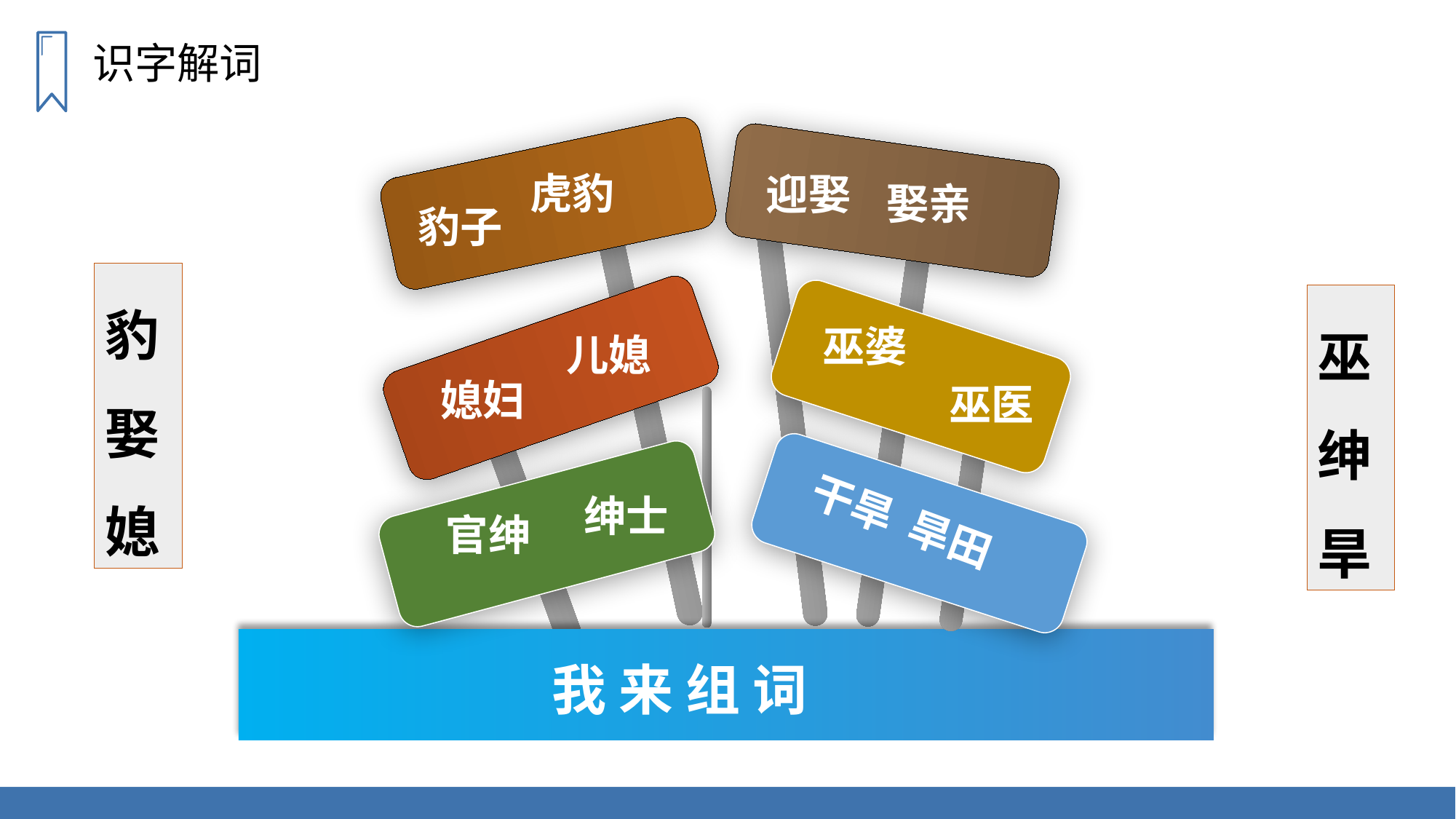

识字解词

   虎豹
 迎娶
  娶亲

豹子

豹娶媳
巫绅旱
巫婆

 儿媳
 媳妇
 巫医

 绅士
干旱  旱田
官绅

我 来 组 词